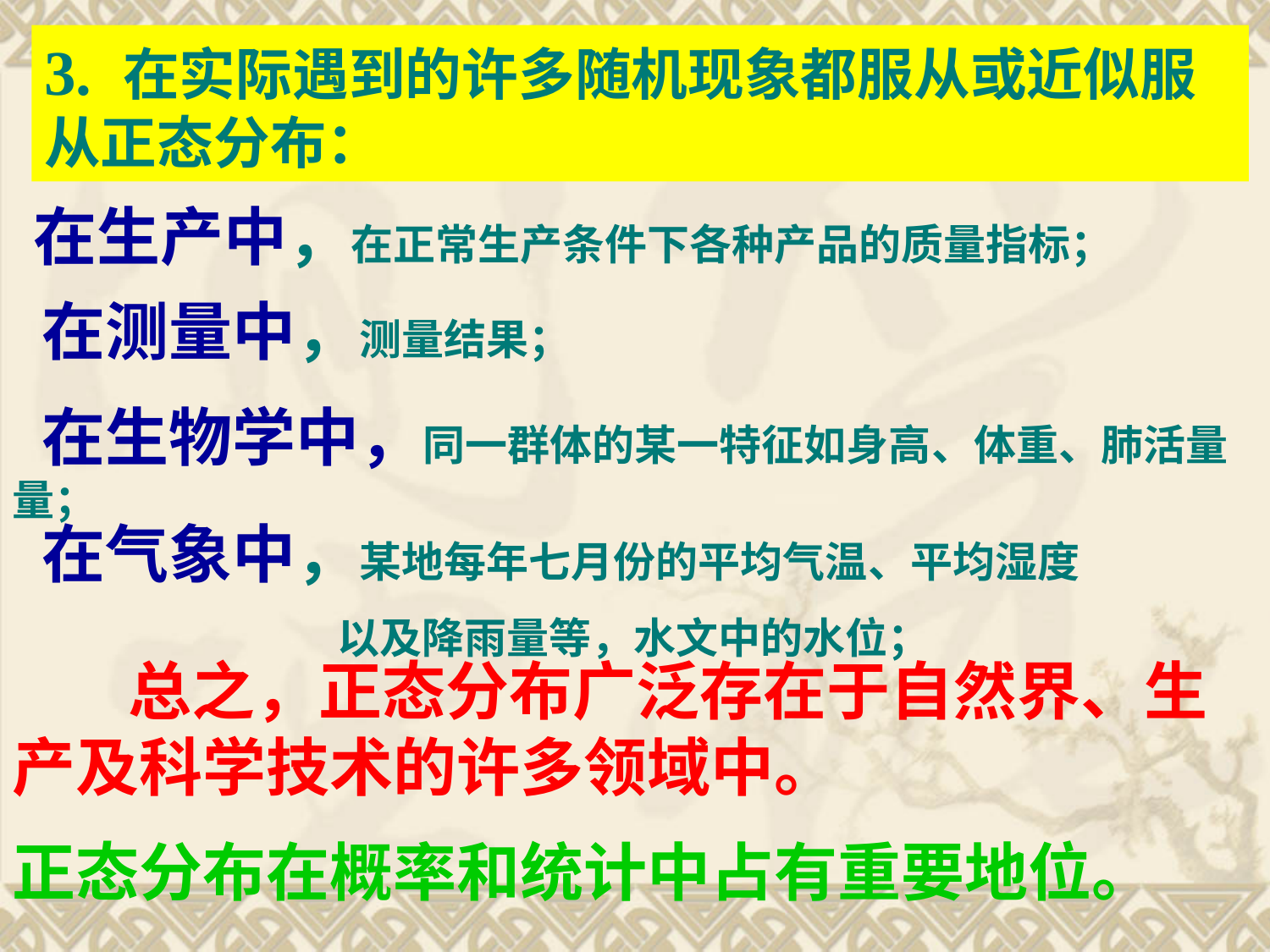

3. 在实际遇到的许多随机现象都服从或近似服从正态分布：
在生产中，在正常生产条件下各种产品的质量指标；
 在测量中，测量结果；
 在生物学中，同一群体的某一特征如身高、体重、肺活量量；
 在气象中，某地每年七月份的平均气温、平均湿度
                                 以及降雨量等，水文中的水位；
       总之，正态分布广泛存在于自然界、生产及科学技术的许多领域中。
正态分布在概率和统计中占有重要地位。